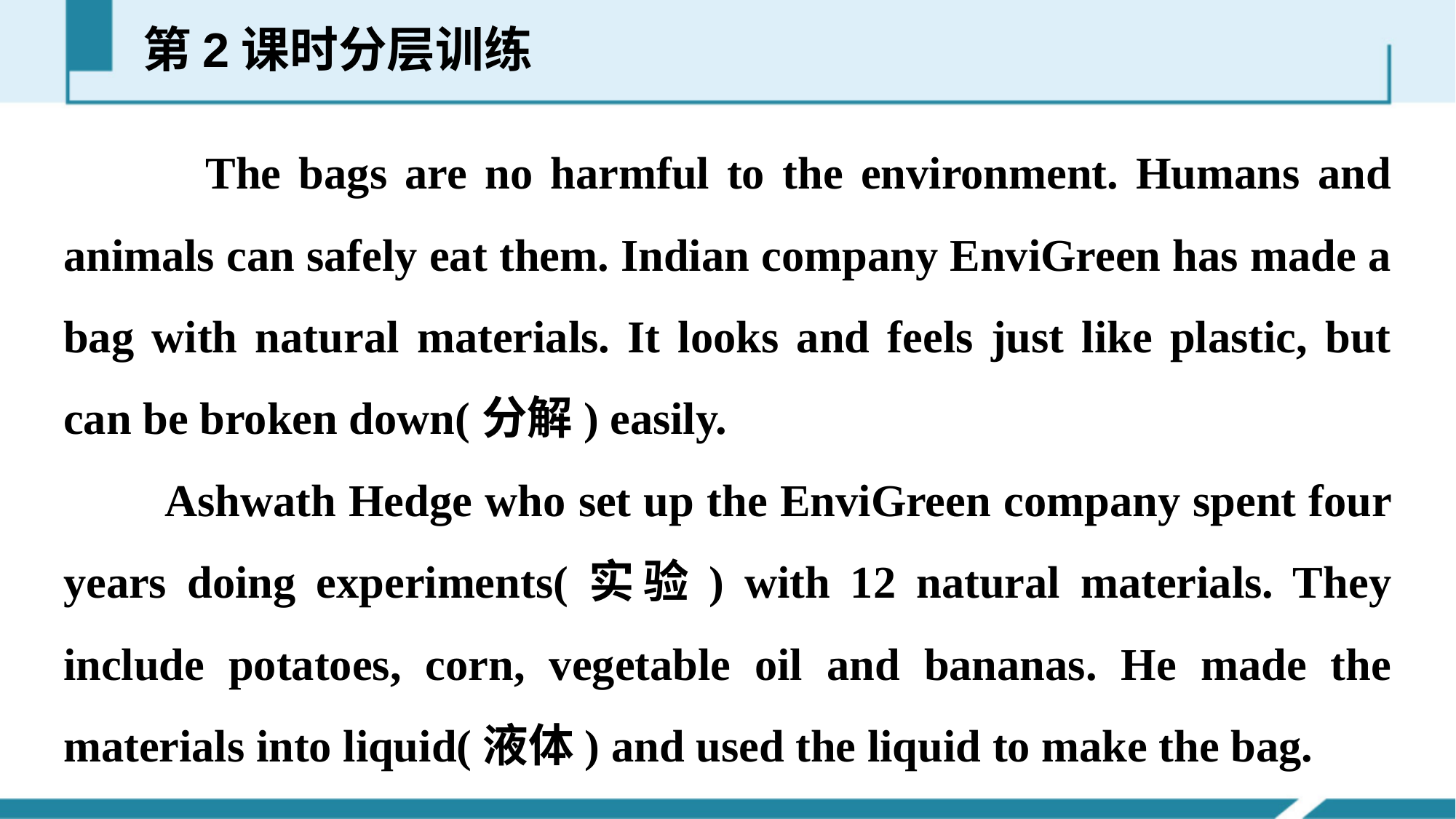

第2课时分层训练
        The bags are no harmful to the environment. Humans and animals can safely eat them. Indian company EnviGreen has made a bag with natural materials. It looks and feels just like plastic, but can be broken down(分解) easily.
        Ashwath Hedge who set up the EnviGreen company spent four years doing experiments(实验) with 12 natural materials. They include potatoes, corn, vegetable oil and bananas. He made the materials into liquid(液体) and used the liquid to make the bag.